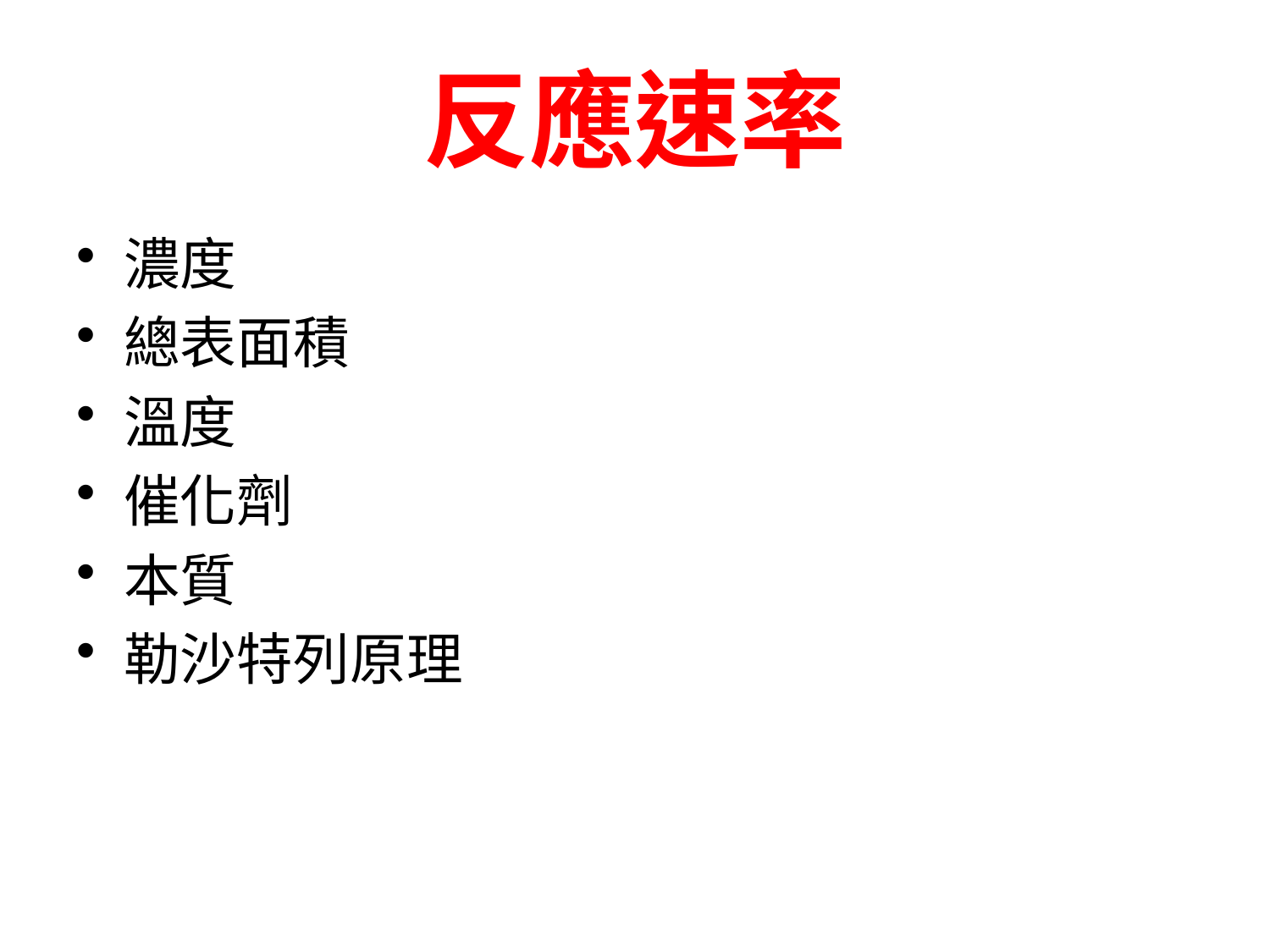

# 反應速率
濃度
總表面積
溫度
催化劑
本質
勒沙特列原理